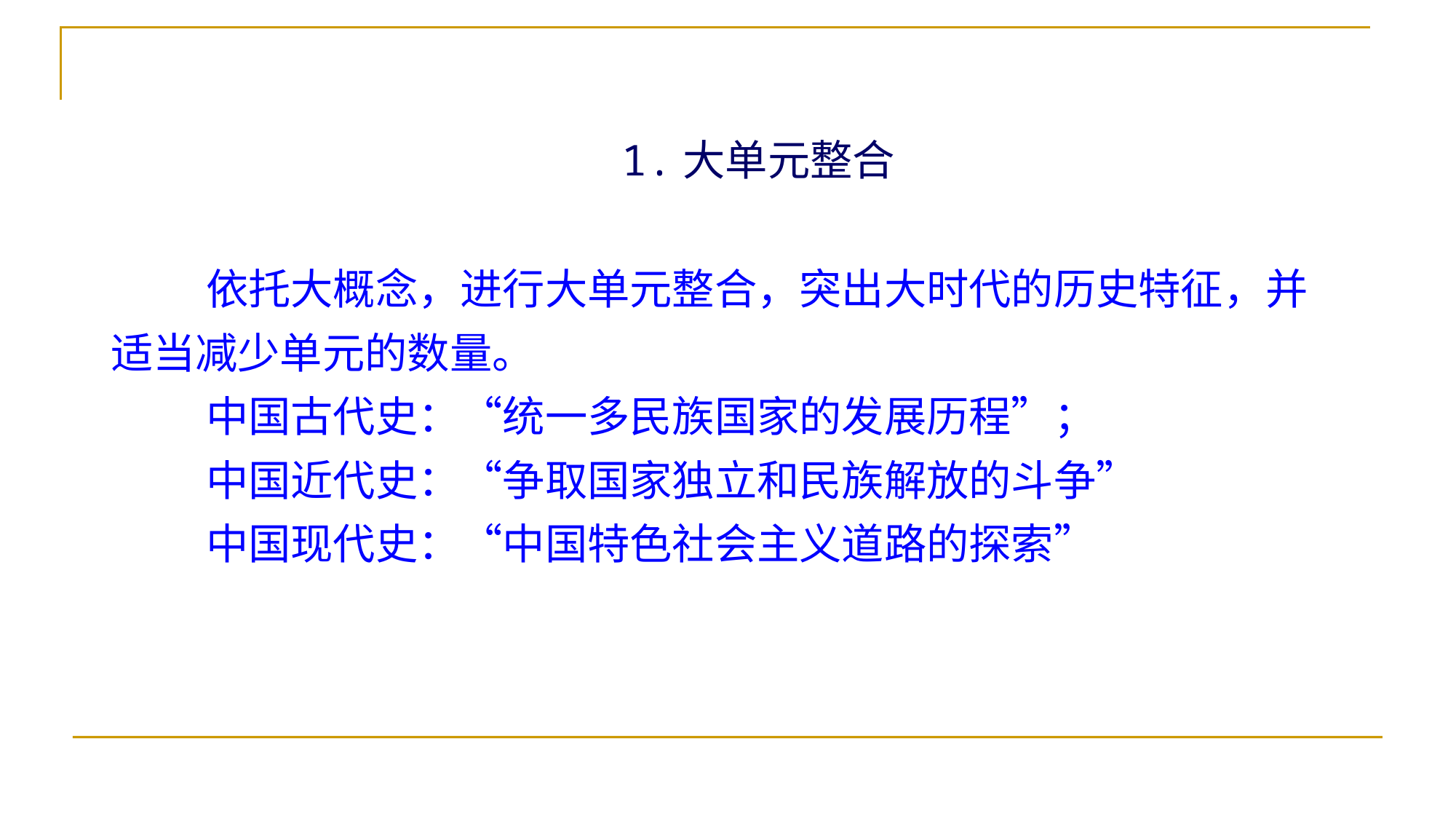

1.大单元整合
         依托大概念，进行大单元整合，突出大时代的历史特征，并适当减少单元的数量。
         中国古代史：“统一多民族国家的发展历程”；
         中国近代史：“争取国家独立和民族解放的斗争”
         中国现代史：“中国特色社会主义道路的探索”